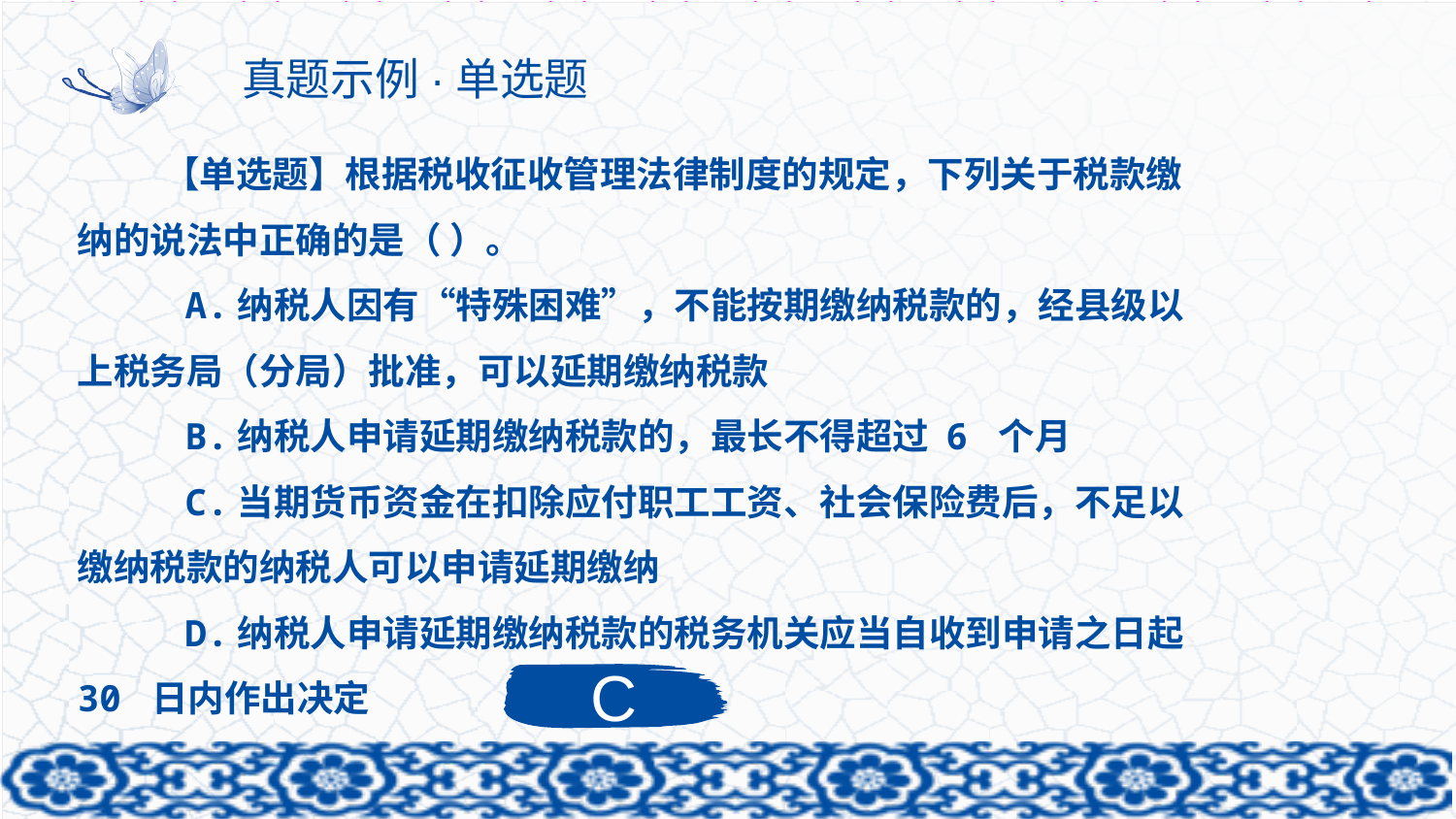

# 真题示例·单选题
【单选题】根据税收征收管理法律制度的规定，下列关于税款缴纳的说法中正确的是（ ）。
 A.纳税人因有“特殊困难”，不能按期缴纳税款的，经县级以上税务局（分局）批准，可以延期缴纳税款
 B.纳税人申请延期缴纳税款的，最长不得超过 6 个月
 C.当期货币资金在扣除应付职工工资、社会保险费后，不足以缴纳税款的纳税人可以申请延期缴纳
 D.纳税人申请延期缴纳税款的税务机关应当自收到申请之日起 30 日内作出决定

C